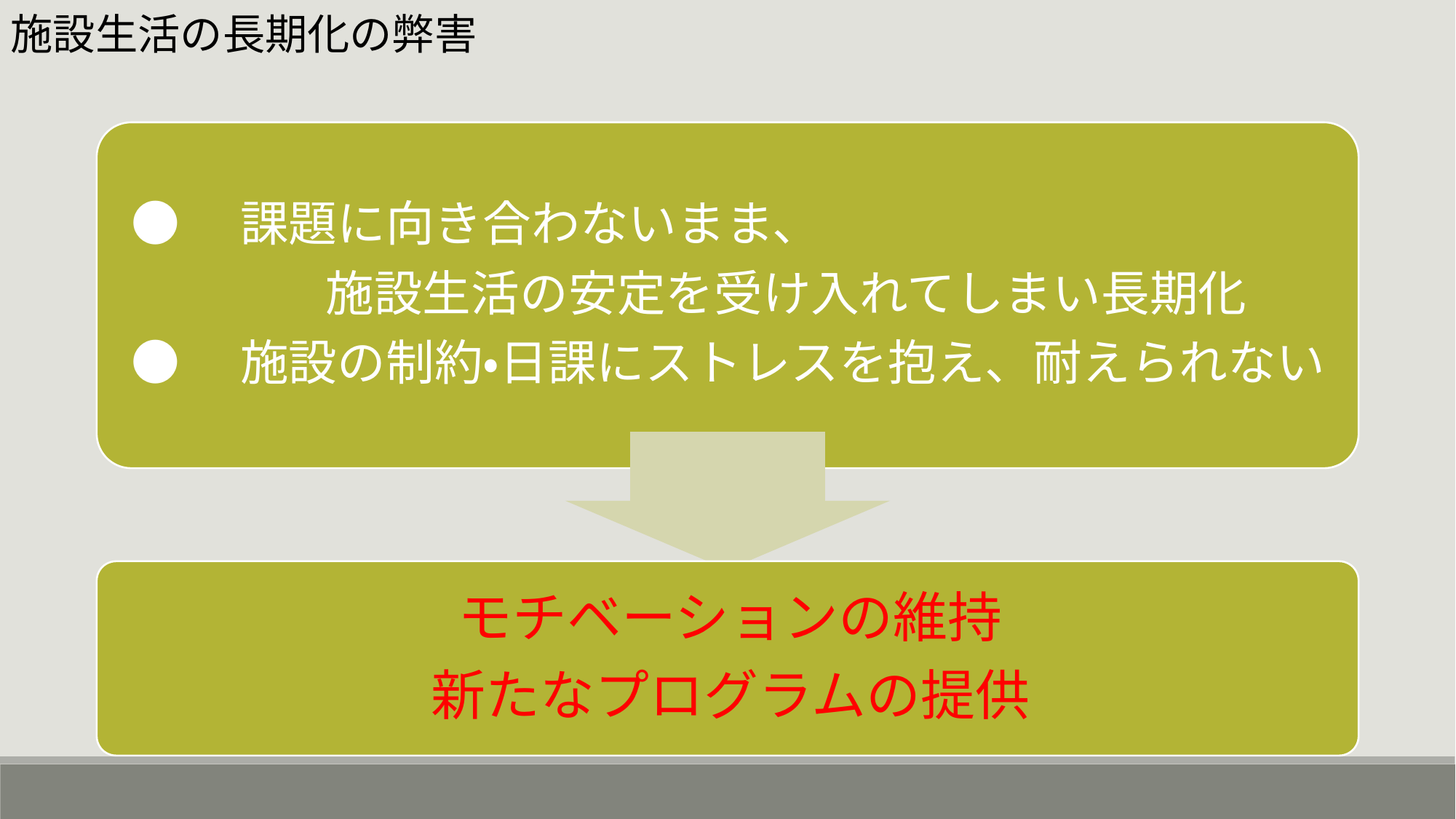

施設生活の長期化の弊害
●　課題に向き合わないまま、
　　　　施設生活の安定を受け入れてしまい長期化
●　施設の制約・日課にストレスを抱え、耐えられない

モチベーションの維持
新たなプログラムの提供